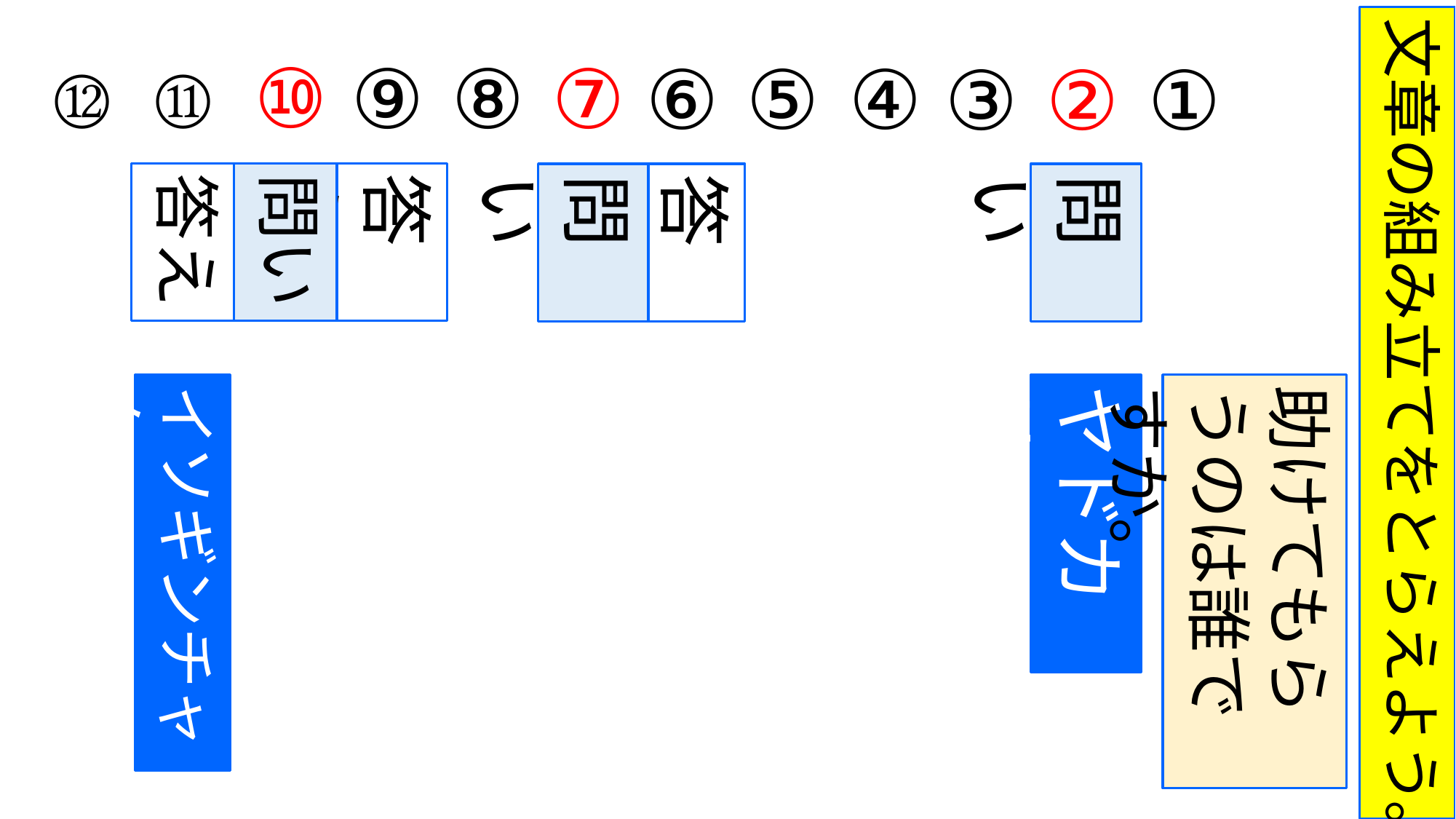

文章の組み立てをとらえよう。
⑫
⑪
⑩
⑨
⑧
⑦
⑥
⑤
④
③
②
①
問い
答え
答え
問い
答え
問い
助けてもらうのは誰ですか。
イソギンチャク
ヤドカリ